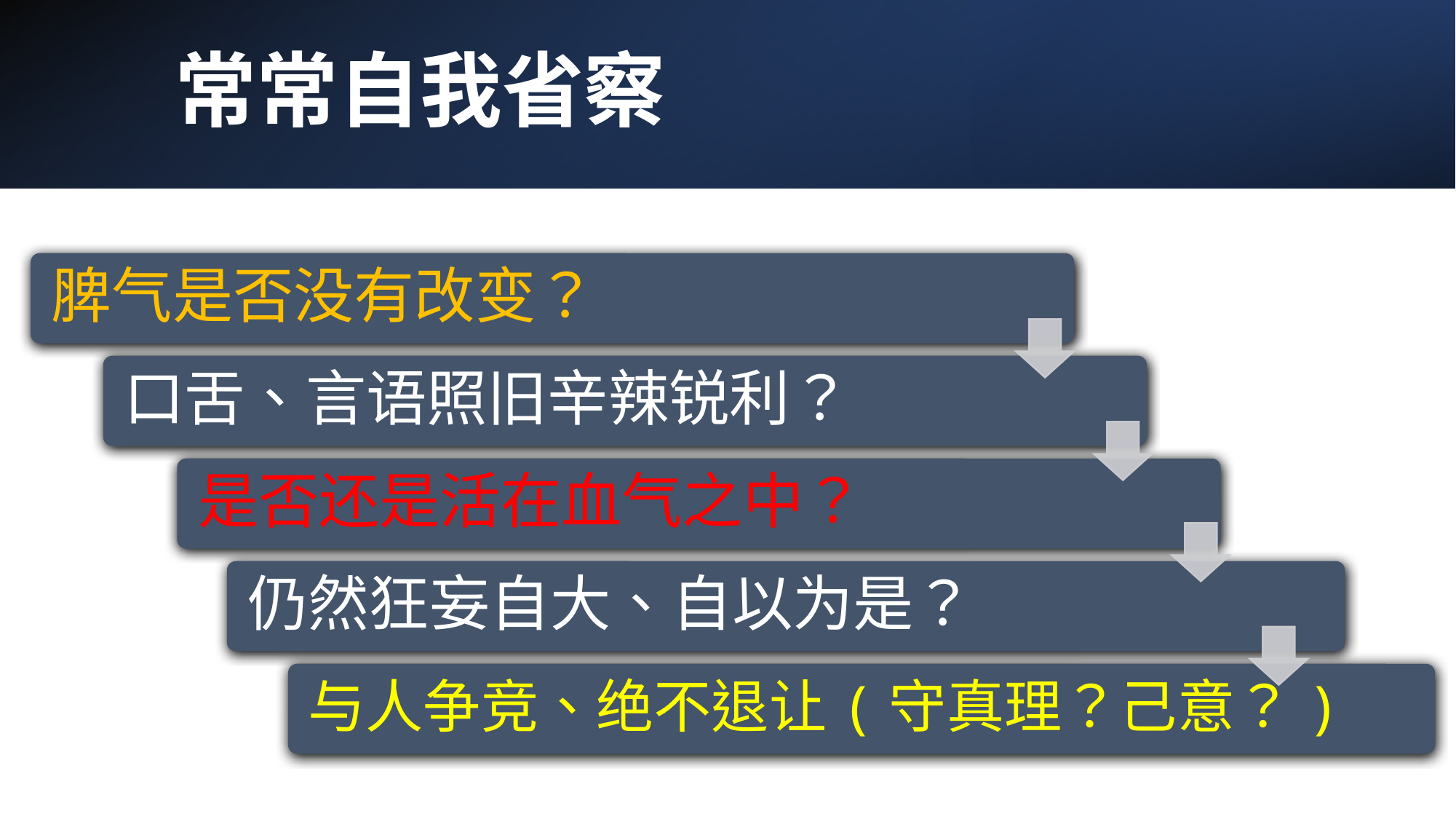

# 常常自我省察
脾气是否没有改变？
口舌、言语照旧辛辣锐利？
是否还是活在血气之中？
仍然狂妄自大、自以为是？
与人争竞、绝不退让(守真理？己意？)